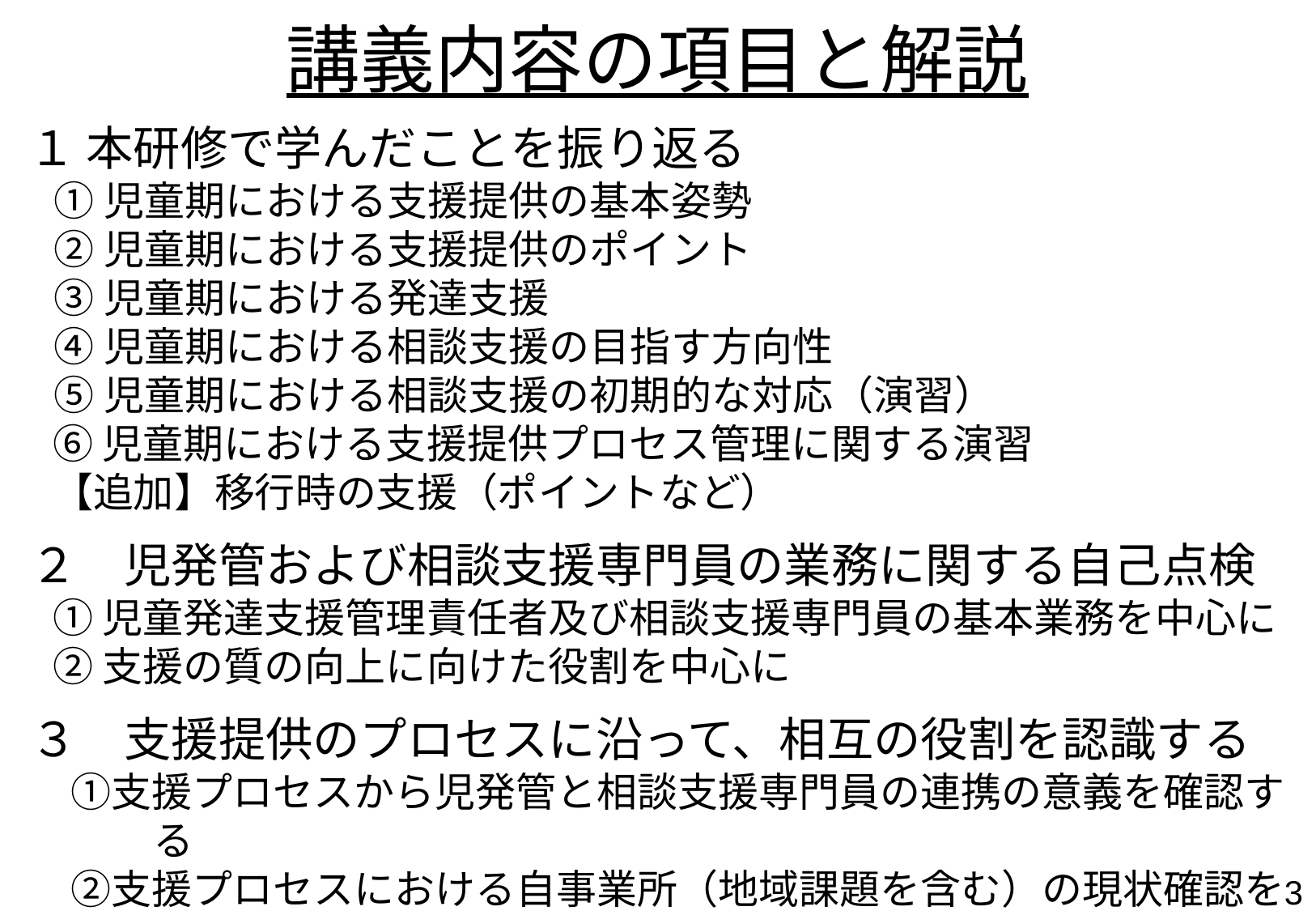

# 講義内容の項目と解説
１ 本研修で学んだことを振り返る
①児童期における支援提供の基本姿勢
②児童期における支援提供のポイント
③児童期における発達支援
④児童期における相談支援の目指す方向性
⑤児童期における相談支援の初期的な対応（演習）
⑥児童期における支援提供プロセス管理に関する演習
【追加】移行時の支援（ポイントなど）
２　児発管および相談支援専門員の業務に関する自己点検
①児童発達支援管理責任者及び相談支援専門員の基本業務を中心に
②支援の質の向上に向けた役割を中心に
３　支援提供のプロセスに沿って、相互の役割を認識する
　①支援プロセスから児発管と相談支援専門員の連携の意義を確認する
　②支援プロセスにおける自事業所（地域課題を含む）の現状確認を行い、今日からできることを受講者間で共有する
3